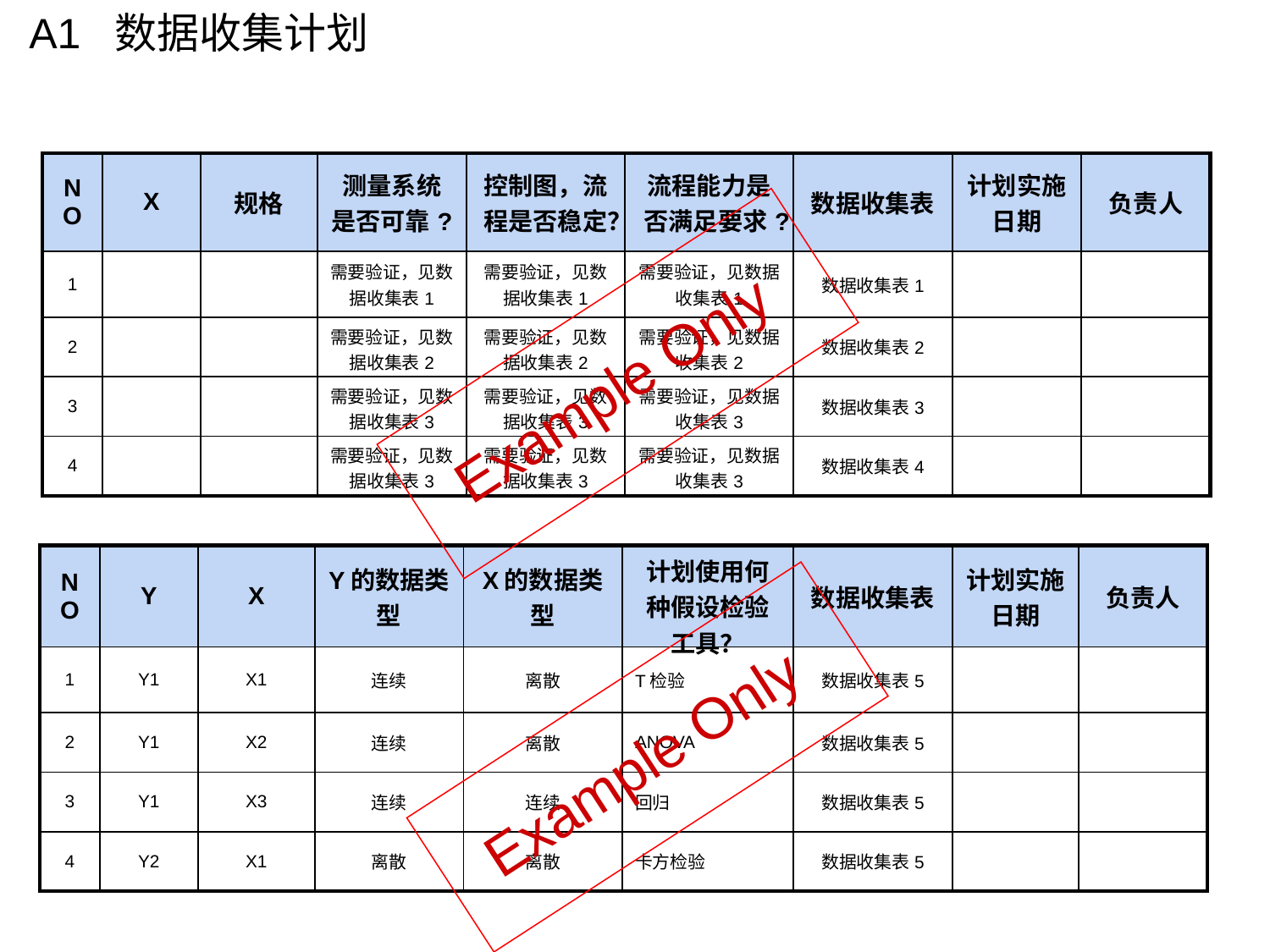

A1  数据收集计划
| NO | X | 规格 | 测量系统是否可靠? | 控制图，流程是否稳定？ | 流程能力是否满足要求? | 数据收集表 | 计划实施日期 | 负责人 |
| --- | --- | --- | --- | --- | --- | --- | --- | --- |
| 1 |  |  | 需要验证，见数据收集表1 | 需要验证，见数据收集表1 | 需要验证，见数据收集表1 | 数据收集表1 |  |  |
| 2 |  |  | 需要验证，见数据收集表2 | 需要验证，见数据收集表2 | 需要验证，见数据收集表2 | 数据收集表2 |  |  |
| 3 |  |  | 需要验证，见数据收集表3 | 需要验证，见数据收集表3 | 需要验证，见数据收集表3 | 数据收集表3 |  |  |
| 4 |  |  | 需要验证，见数据收集表3 | 需要验证，见数据收集表3 | 需要验证，见数据收集表3 | 数据收集表4 |  |  |
Example Only
| NO | Y | X | Y的数据类型 | X的数据类型 | 计划使用何种假设检验工具？ | 数据收集表 | 计划实施日期 | 负责人 |
| --- | --- | --- | --- | --- | --- | --- | --- | --- |
| 1 | Y1 | X1 | 连续 | 离散 | T检验 | 数据收集表5 |  |  |
| 2 | Y1 | X2 | 连续 | 离散 | ANOVA | 数据收集表5 |  |  |
| 3 | Y1 | X3 | 连续 | 连续 | 回归 | 数据收集表5 |  |  |
| 4 | Y2 | X1 | 离散 | 离散 | 卡方检验 | 数据收集表5 |  |  |
Example Only